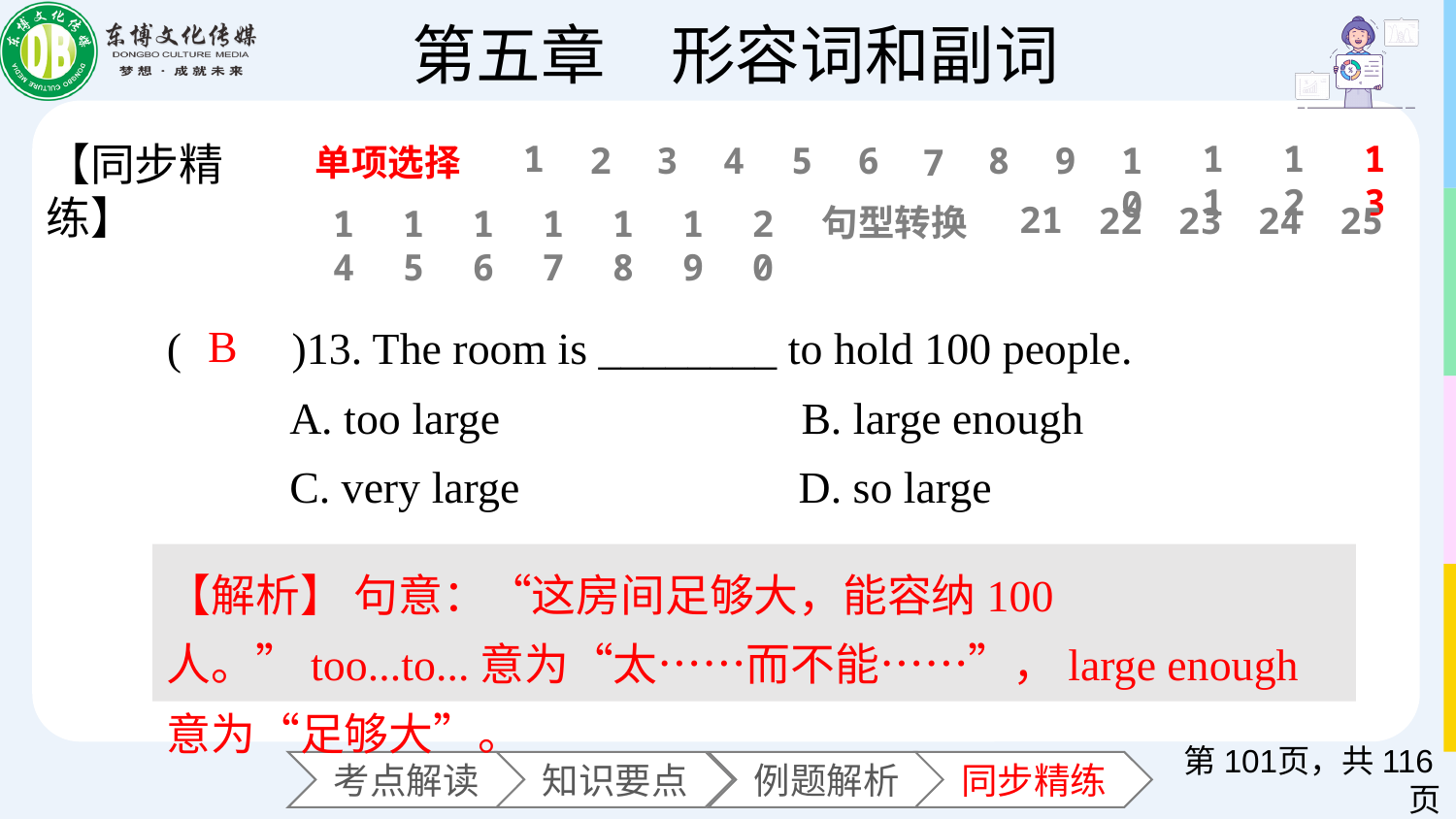

11
12
13
1
【同步精练】
6
2
3
4
5
8
9
10
7
单项选择
21
22
23
24
25
句型转换
14
15
16
17
18
19
20
(　　)13. The room is ________ to hold 100 people.
           A. too large                           B. large enough
           C. very large                         D. so large
B
【解析】 句意：“这房间足够大，能容纳100人。”too...to...意为“太……而不能……”，large enough意为“足够大”。
第101页，共116页